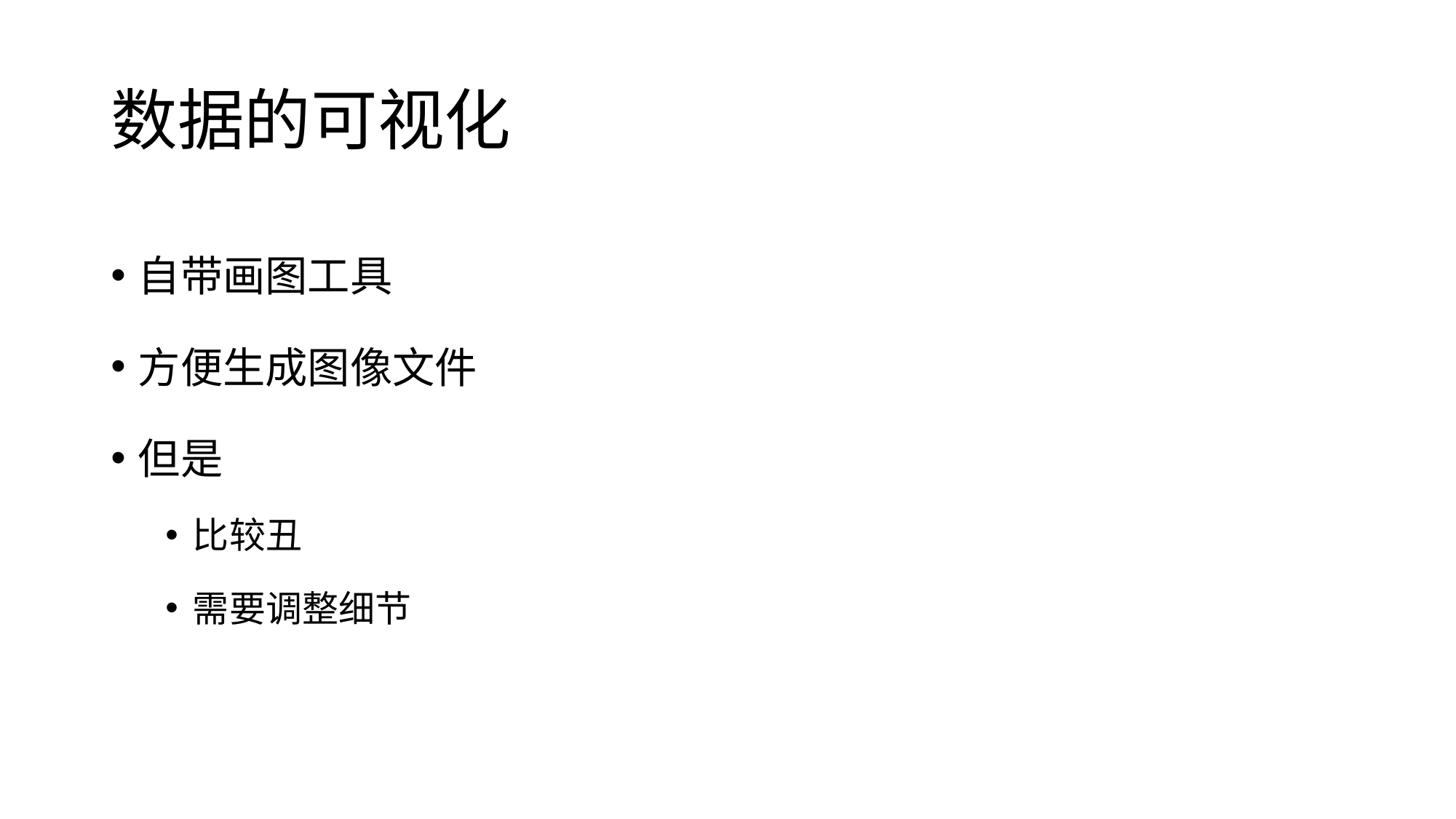

# 数据的可视化
自带画图工具
方便生成图像文件
但是
比较丑
需要调整细节